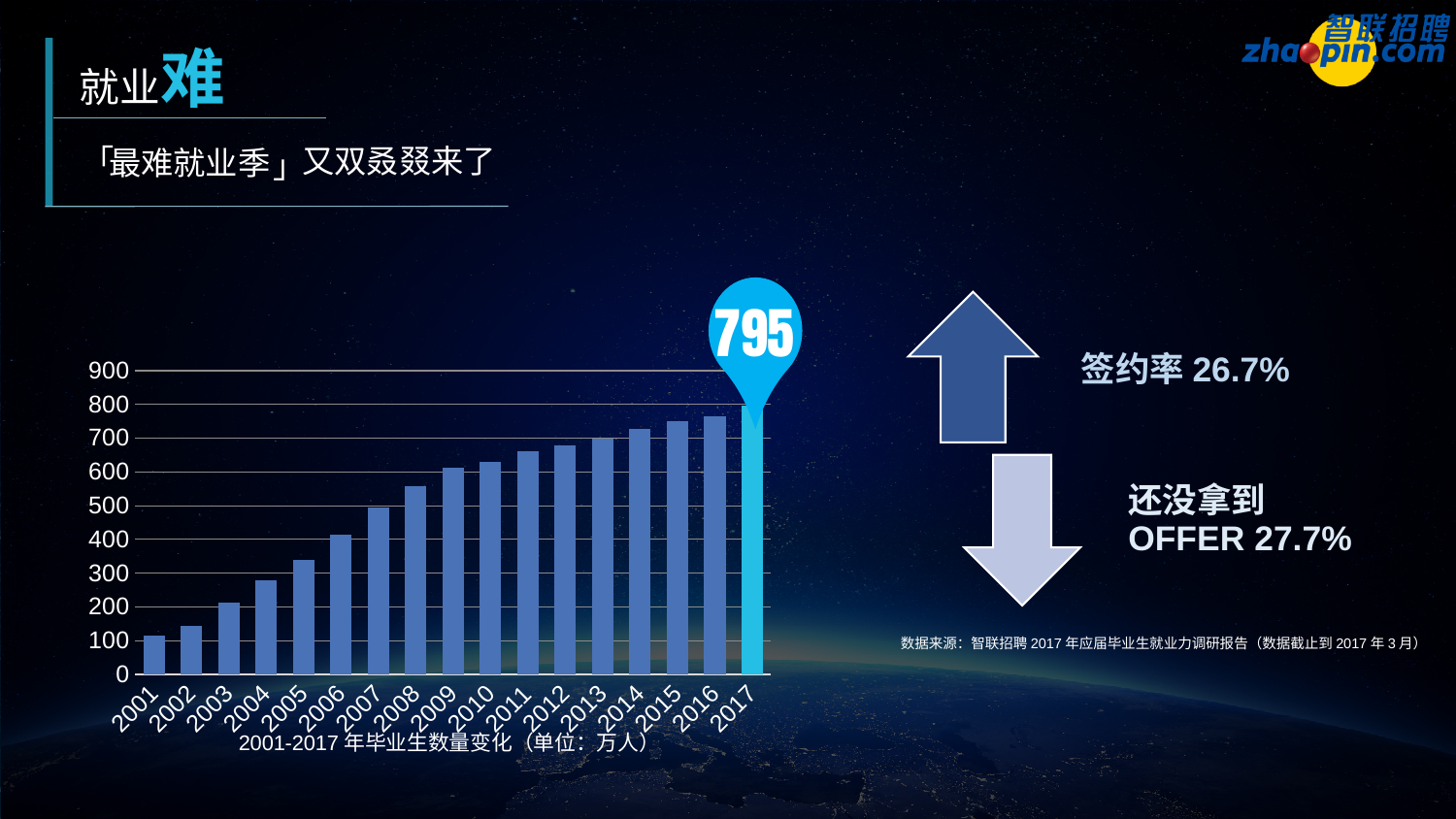

就业难

又双叒叕来了
「
最难就业季
」

签约率26.7%
还没拿到OFFER 27.7%
795

### Chart

| Category |  |
|---|---|
| 2001 | 114.0 |
| 2002 | 145.0 |
| 2003 | 212.0 |
| 2004 | 280.0 |
| 2005 | 338.0 |
| 2006 | 413.0 |
| 2007 | 495.0 |
| 2008 | 559.0 |
| 2009 | 611.0 |
| 2010 | 631.0 |
| 2011 | 660.0 |
| 2012 | 680.0 |
| 2013 | 699.0 |
| 2014 | 727.0 |
| 2015 | 749.0 |
| 2016 | 765.0 |
| 2017 | 795.0 |
数据来源：智联招聘2017年应届毕业生就业力调研报告（数据截止到2017年3月）
2001-2017年毕业生数量变化（单位：万人）